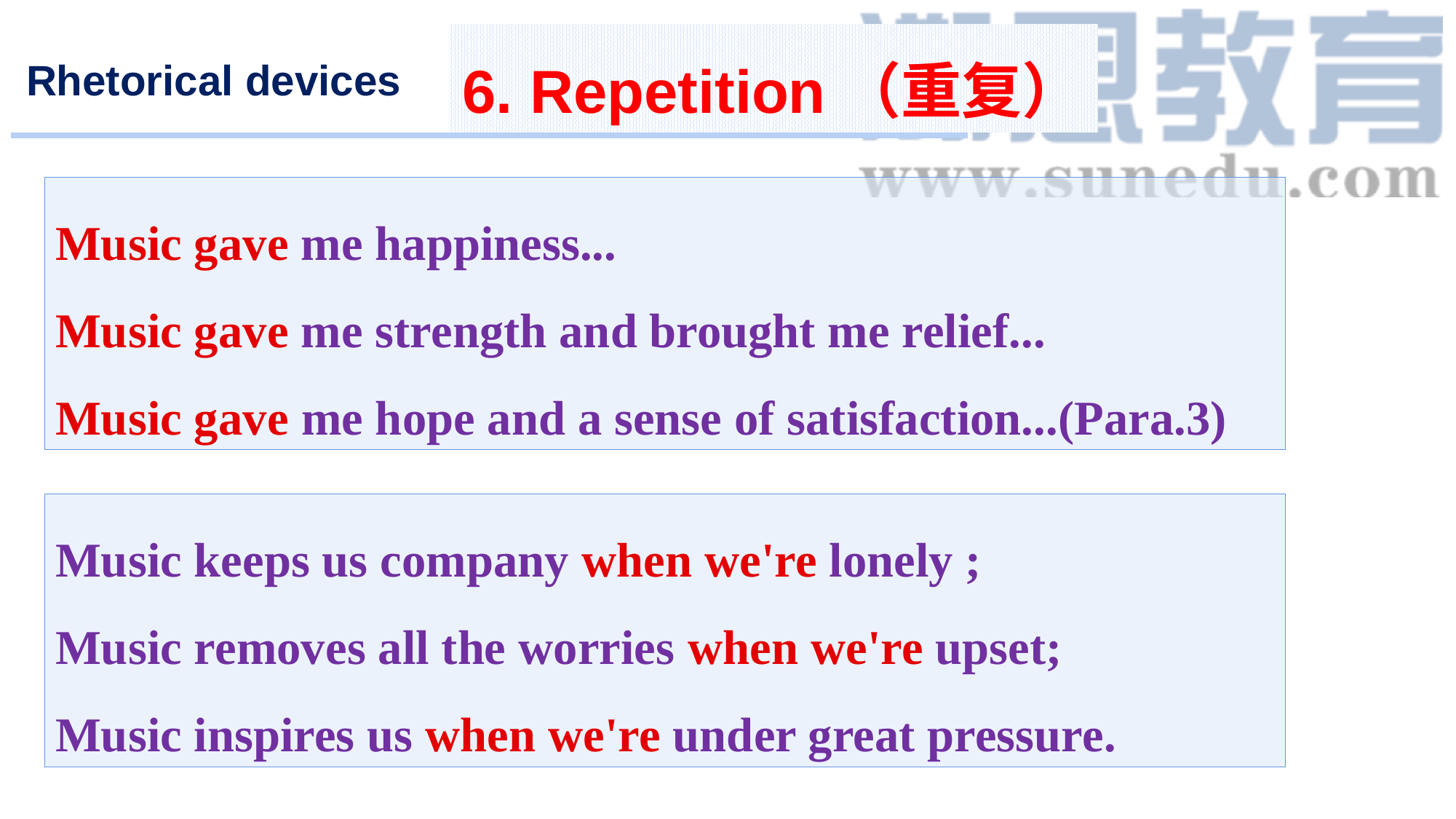

6. Repetition（重复）
Rhetorical devices
Music gave me happiness...
Music gave me strength and brought me relief...
Music gave me hope and a sense of satisfaction...(Para.3)
Music keeps us company when we're lonely ;
Music removes all the worries when we're upset;
Music inspires us when we're under great pressure.